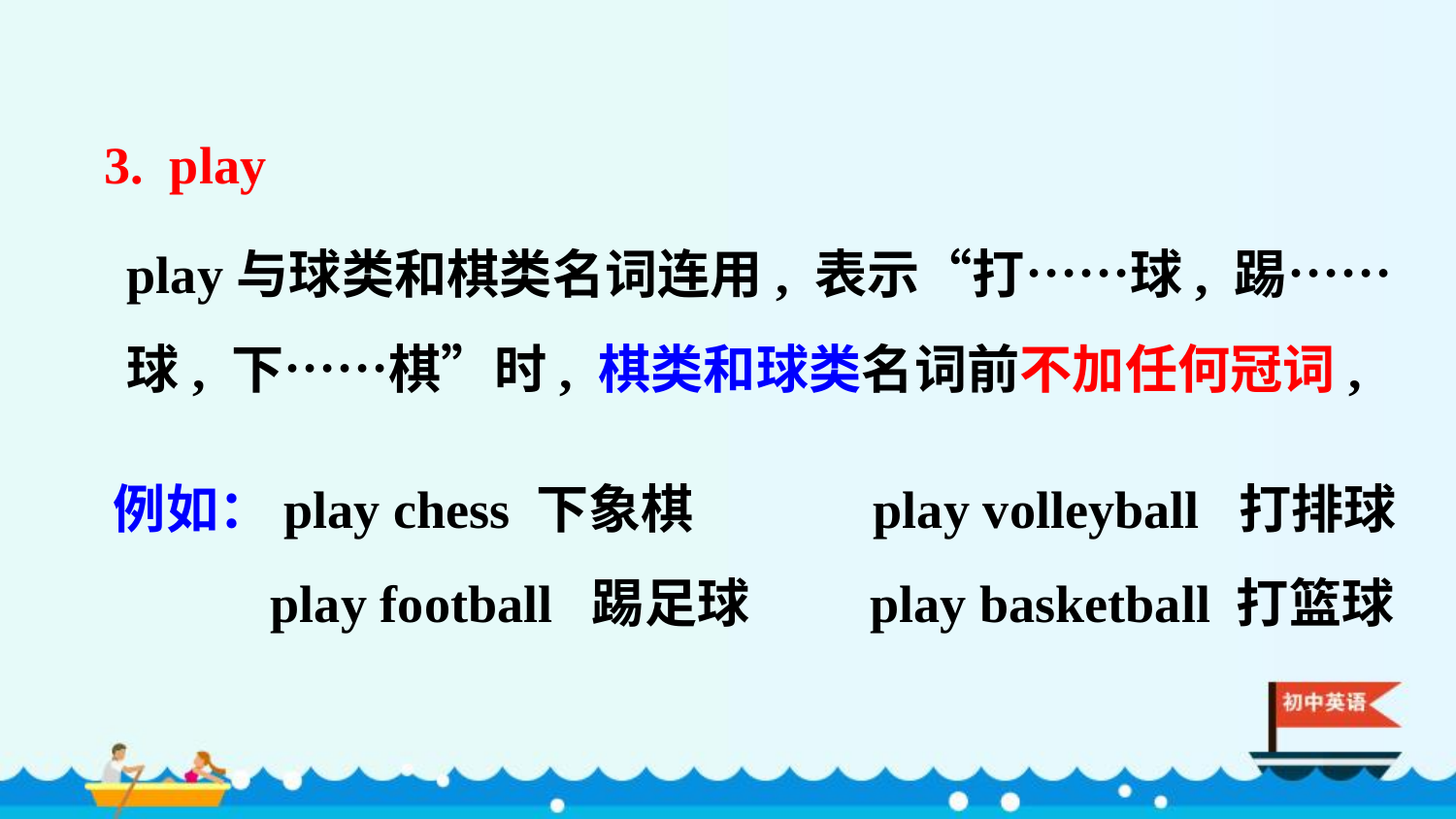

3.  play
play与球类和棋类名词连用, 表示“打……球, 踢……球, 下……棋”时, 棋类和球类名词前不加任何冠词,
例如：play chess 下象棋              play volleyball  打排球
            play football  踢足球         play basketball 打篮球